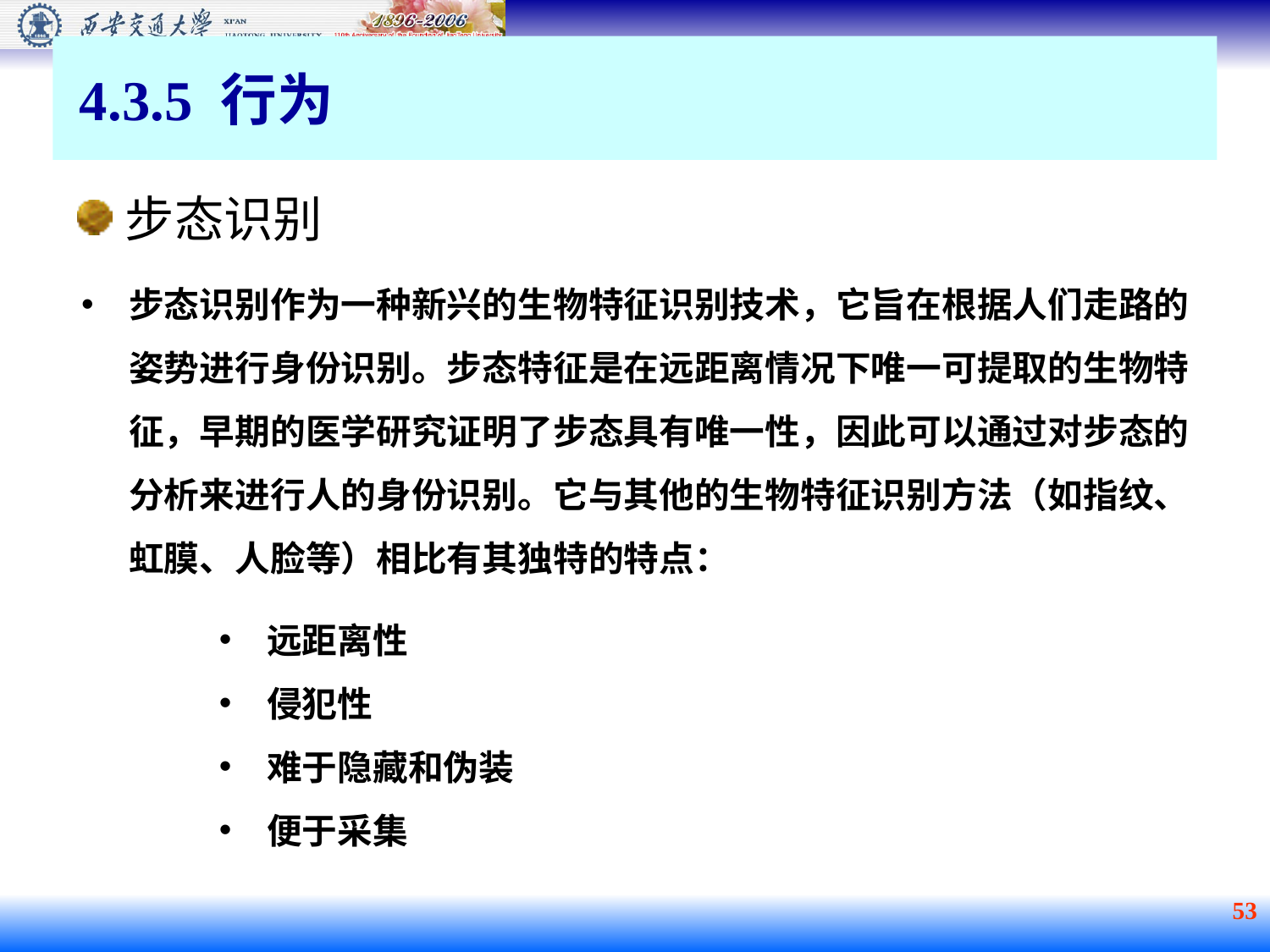

4.3.5 行为
步态识别
步态识别作为一种新兴的生物特征识别技术，它旨在根据人们走路的姿势进行身份识别。步态特征是在远距离情况下唯一可提取的生物特征，早期的医学研究证明了步态具有唯一性，因此可以通过对步态的分析来进行人的身份识别。它与其他的生物特征识别方法（如指纹、虹膜、人脸等）相比有其独特的特点：
远距离性
侵犯性
难于隐藏和伪装
便于采集

 53